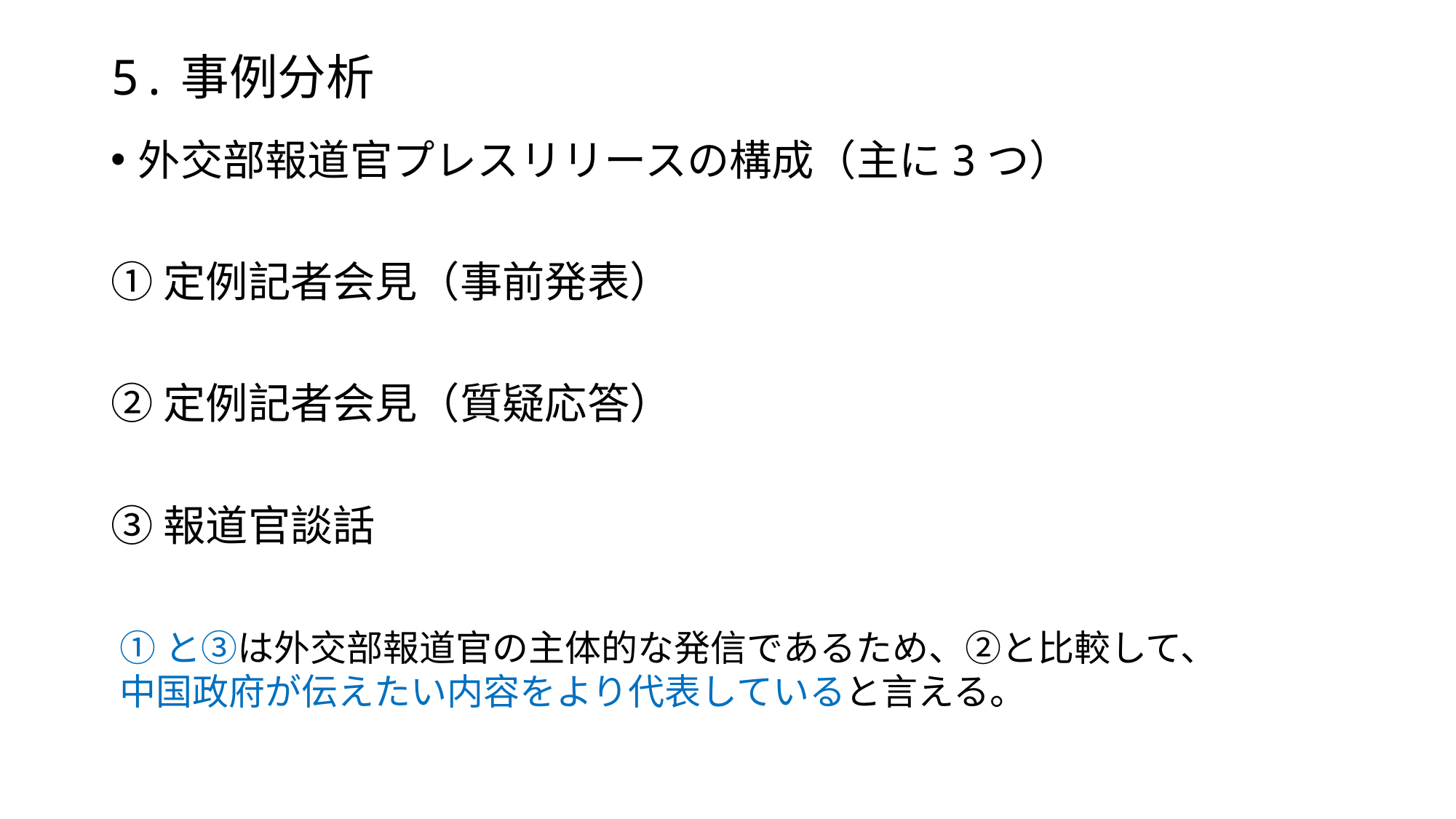

# 5.事例分析
外交部報道官プレスリリースの構成（主に3つ）

①定例記者会見（事前発表）

②定例記者会見（質疑応答）

③報道官談話

①と③は外交部報道官の主体的な発信であるため、②と比較して、
中国政府が伝えたい内容をより代表していると言える。